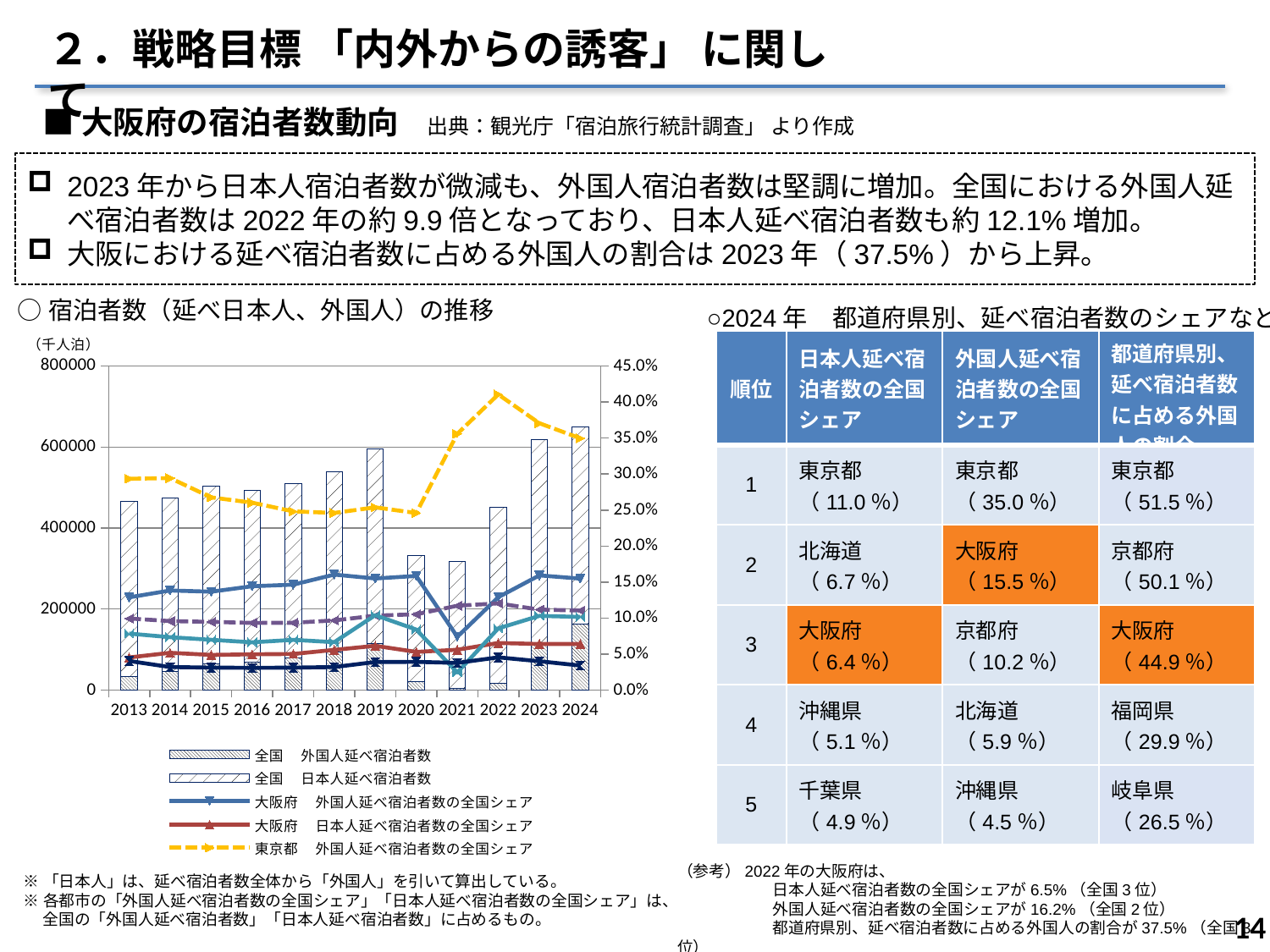

２．戦略目標 「内外からの誘客」 に関して
■大阪府の宿泊者数動向　出典：観光庁「宿泊旅行統計調査」 より作成
2023年から日本人宿泊者数が微減も、外国人宿泊者数は堅調に増加。全国における外国人延べ宿泊者数は2022年の約9.9倍となっており、日本人延べ宿泊者数も約12.1%増加。
大阪における延べ宿泊者数に占める外国人の割合は2023年（37.5%）から上昇。
○宿泊者数（延べ日本人、外国人）の推移
○2024年　都道府県別、延べ宿泊者数のシェアなど

### Chart

| Category | 全国 | 全国 | 大阪府 | 大阪府 | 東京都 | 東京都 | 京都府 | 京都府 |
|---|---|---|---|---|---|---|---|---|
| 2013 | 33495.73 | 432397.64 | 12.880746292139325 | 4.525216650118627 | 29.34986041504395 | 9.942956672936514 | 7.839446998169618 | 4.038326851182629 |
| 2014 | 44824.6 | 428677.35 | 13.832047581015782 | 5.1715095280867995 | 29.437540993115384 | 9.579120520363391 | 7.341972934504713 | 3.1948853840773257 |
| 2015 | 65614.6 | 438463.77 | 13.664138773992374 | 4.880770422605271 | 26.76323562134037 | 9.47109723569635 | 6.978126819335941 | 3.1191539497094594 |
| 2016 | 69388.94 | 423096.22 | 14.424243978939582 | 4.963797596679073 | 26.0271449599893 | 9.325299573699809 | 6.633348196412858 | 3.083622444086123 |
| 2017 | 79690.59 | 429906.27 | 14.646697935101246 | 5.010496822947011 | 24.81584086653142 | 9.344776478835724 | 6.97244179017874 | 3.1088962717384887 |
| 2018 | 94275.24 | 443726.26 | 16.042536725443497 | 5.583133619362532 | 24.60299225968558 | 9.671397406139542 | 6.648352207854363 | 3.196337760131663 |
| 2019 | 115656.35 | 480265.13 | 15.499512132278081 | 6.1427195432656125 | 25.377465223483192 | 10.334098167818263 | 10.397224190457335 | 3.8987860726011903 |
| 2020 | 20345.18 | 311308.88 | 15.850191544139694 | 5.29771910136325 | 24.59177063068501 | 10.523300845128478 | 8.39712403625822 | 3.915696205003853 |
| 2021 | 4317.14 | 313456.71 | 7.397953274621624 | 5.595464841062104 | 35.59046035106575 | 11.709055454579358 | 2.4456005596297548 | 3.7689574423211423 |
| 2022 | 16502.92 | 433955.54 | 12.904867744617315 | 6.542790074762037 | 41.05691598820088 | 12.043026343205574 | 8.563999583104081 | 4.538969591216649 |
| 2023 | 117751.45 | 499723.49 | 15.927693459401137 | 6.392813353640831 | 37.0590340925738 | 11.168110188296332 | 10.304314723937583 | 4.000580400973346 |
| 2024 | 163598.99 | 486676.4 | 15.486648175517464 | 6.39424882735222 | 34.96361438417193 | 11.049913248310377 | 10.154885430527413 | 3.40170593848397 |
| 順位 | 日本人延べ宿泊者数の全国シェア | 外国人延べ宿泊者数の全国シェア | 都道府県別、延べ宿泊者数に占める外国人の割合 |
| --- | --- | --- | --- |
| 1 | 東京都 （11.0％） | 東京都 （35.0％） | 東京都 （51.5％） |
| 2 | 北海道 （6.7％） | 大阪府（15.5％） | 京都府（50.1％） |
| 3 | 大阪府 （6.4％） | 京都府（10.2％） | 大阪府 （44.9％） |
| 4 | 沖縄県 （5.1％） | 北海道（5.9％） | 福岡県 （29.9％） |
| 5 | 千葉県 （4.9％） | 沖縄県（4.5％） | 岐阜県 （26.5％） |
（参考）2022年の大阪府は、
　　　　　　日本人延べ宿泊者数の全国シェアが6.5%（全国3位）
　　　　　　外国人延べ宿泊者数の全国シェアが16.2%（全国2位）
　　　　　　都道府県別、延べ宿泊者数に占める外国人の割合が37.5%（全国3位）
※「日本人」は、延べ宿泊者数全体から「外国人」を引いて算出している。
※各都市の「外国人延べ宿泊者数の全国シェア」「日本人延べ宿泊者数の全国シェア」は、
　 全国の「外国人延べ宿泊者数」「日本人延べ宿泊者数」に占めるもの。
14